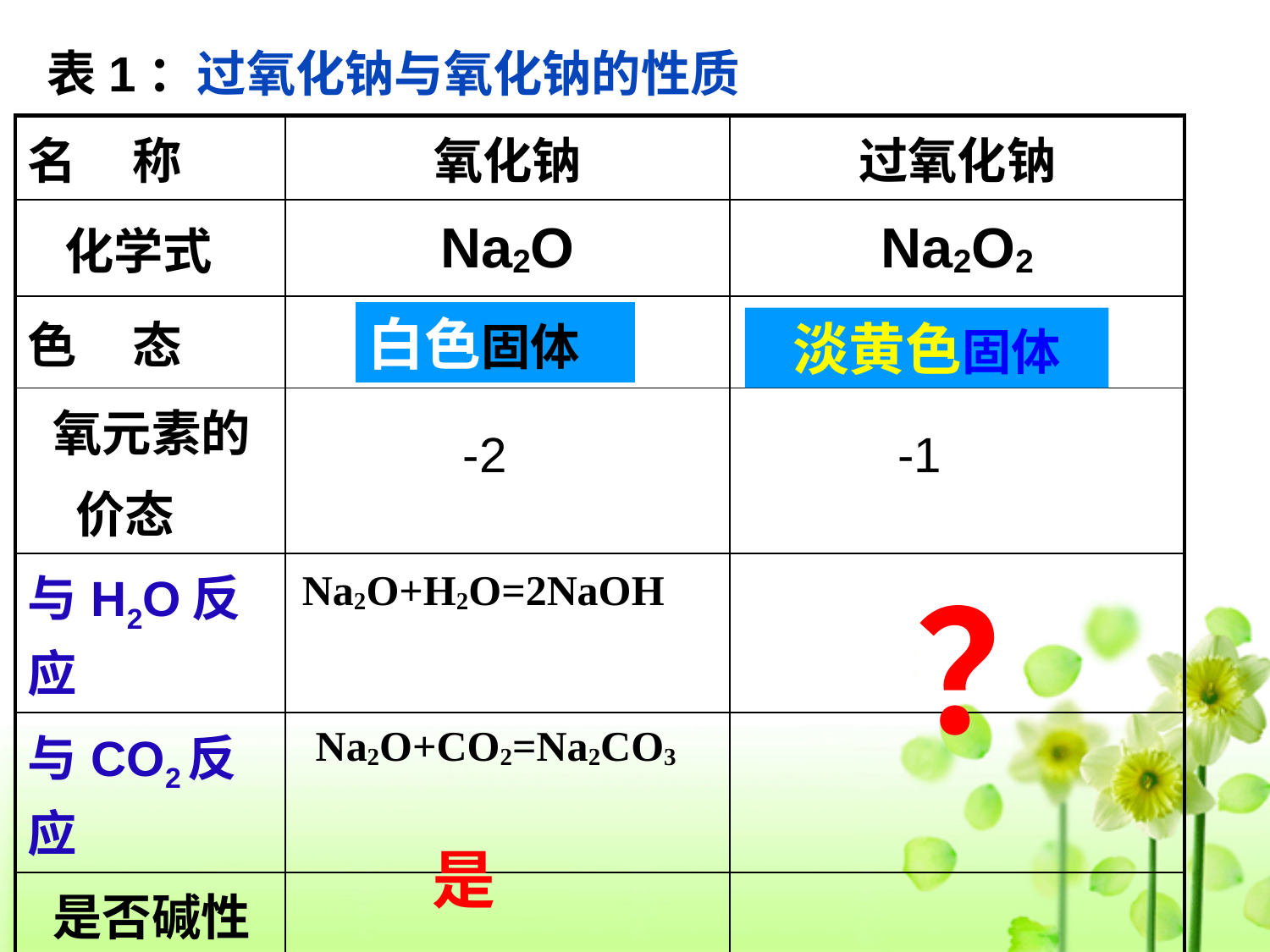

表1：过氧化钠与氧化钠的性质
| 名 称 | 氧化钠 | 过氧化钠 |
| --- | --- | --- |
| 化学式 | Na2O | Na2O2 |
| 色 态 |  |  |
| 氧元素的 价态 |  |  |
| 与H2O反应 |  |  |
| 与CO2反应 |  |  |
| 是否碱性 氧化物 |  |  |
白色固体
淡黄色固体
-2
-1
Na2O+H2O=2NaOH
？
Na2O+CO2=Na2CO3
是